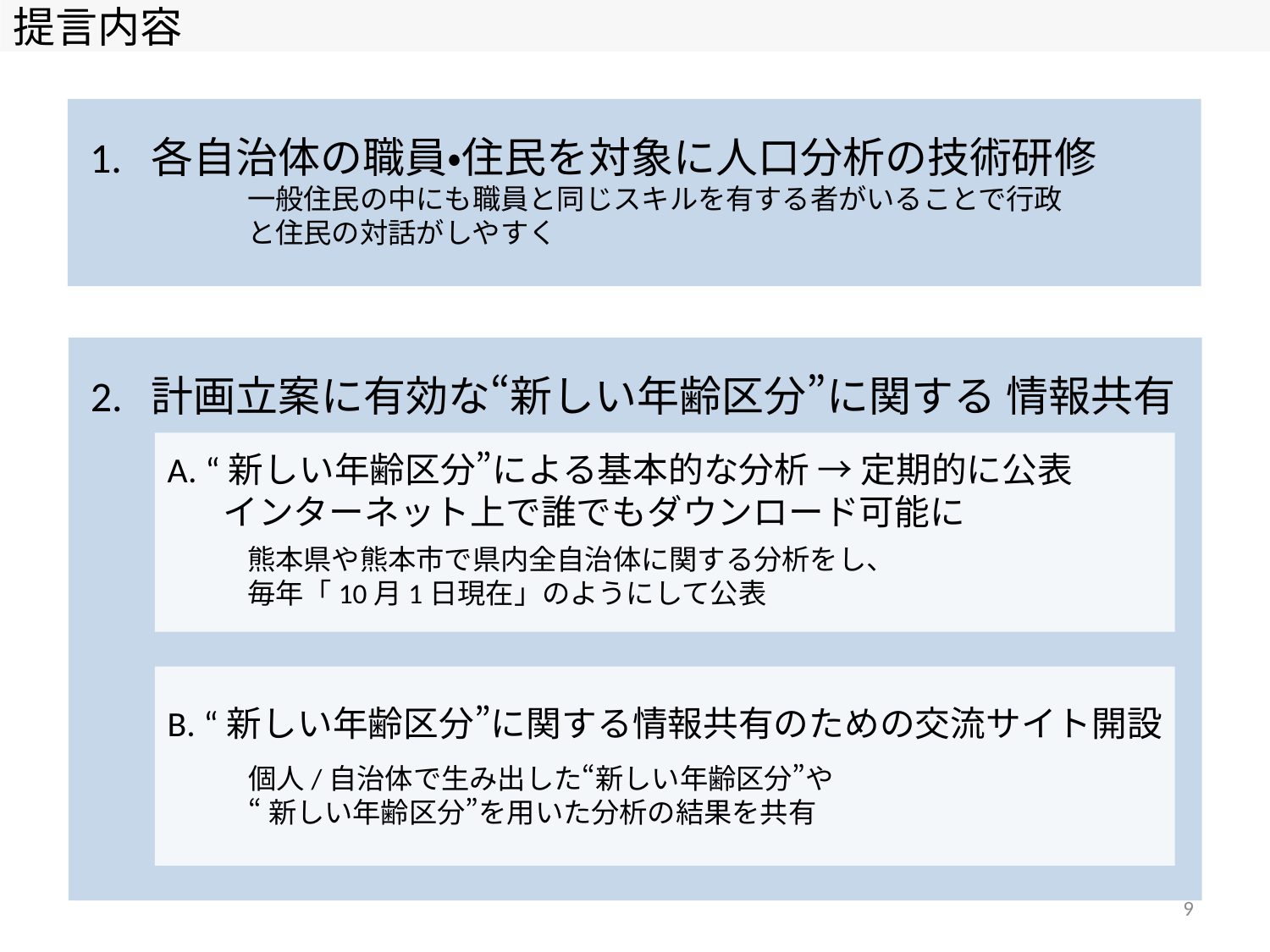

提言内容
 1.  各自治体の職員・住民を対象に人口分析の技術研修
一般住民の中にも職員と同じスキルを有する者がいることで行政と住民の対話がしやすく
 2.  計画立案に有効な“新しい年齢区分”に関する 情報共有

A. “新しい年齢区分”による基本的な分析 → 定期的に公表
      インターネット上で誰でもダウンロード可能に

B. “新しい年齢区分”に関する情報共有のための交流サイト開設

熊本県や熊本市で県内全自治体に関する分析をし、
毎年「10月1日現在」のようにして公表

個人/自治体で生み出した“新しい年齢区分”や
“新しい年齢区分”を用いた分析の結果を共有
9